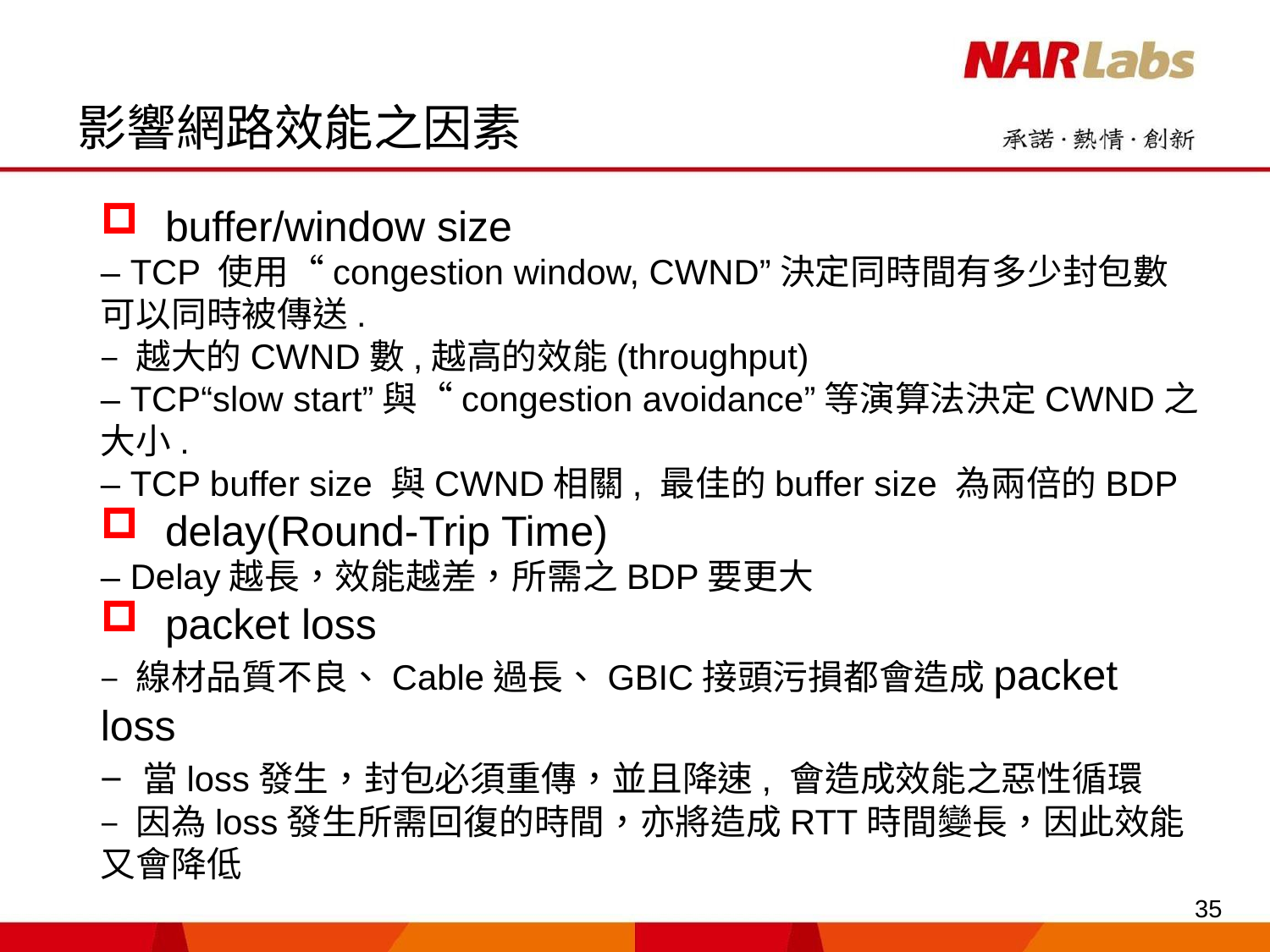

# 影響網路效能之因素
buffer/window size
– TCP 使用“congestion window, CWND”決定同時間有多少封包數可以同時被傳送.
– 越大的CWND數,越高的效能(throughput)
– TCP“slow start”與“congestion avoidance”等演算法決定CWND之大小.
– TCP buffer size 與CWND相關, 最佳的buffer size 為兩倍的BDP
delay(Round-Trip Time)
– Delay越長，效能越差，所需之BDP要更大
packet loss
– 線材品質不良、Cable過長、GBIC接頭污損都會造成packet loss
– 當loss發生，封包必須重傳，並且降速, 會造成效能之惡性循環
– 因為loss發生所需回復的時間，亦將造成RTT時間變長，因此效能又會降低
35